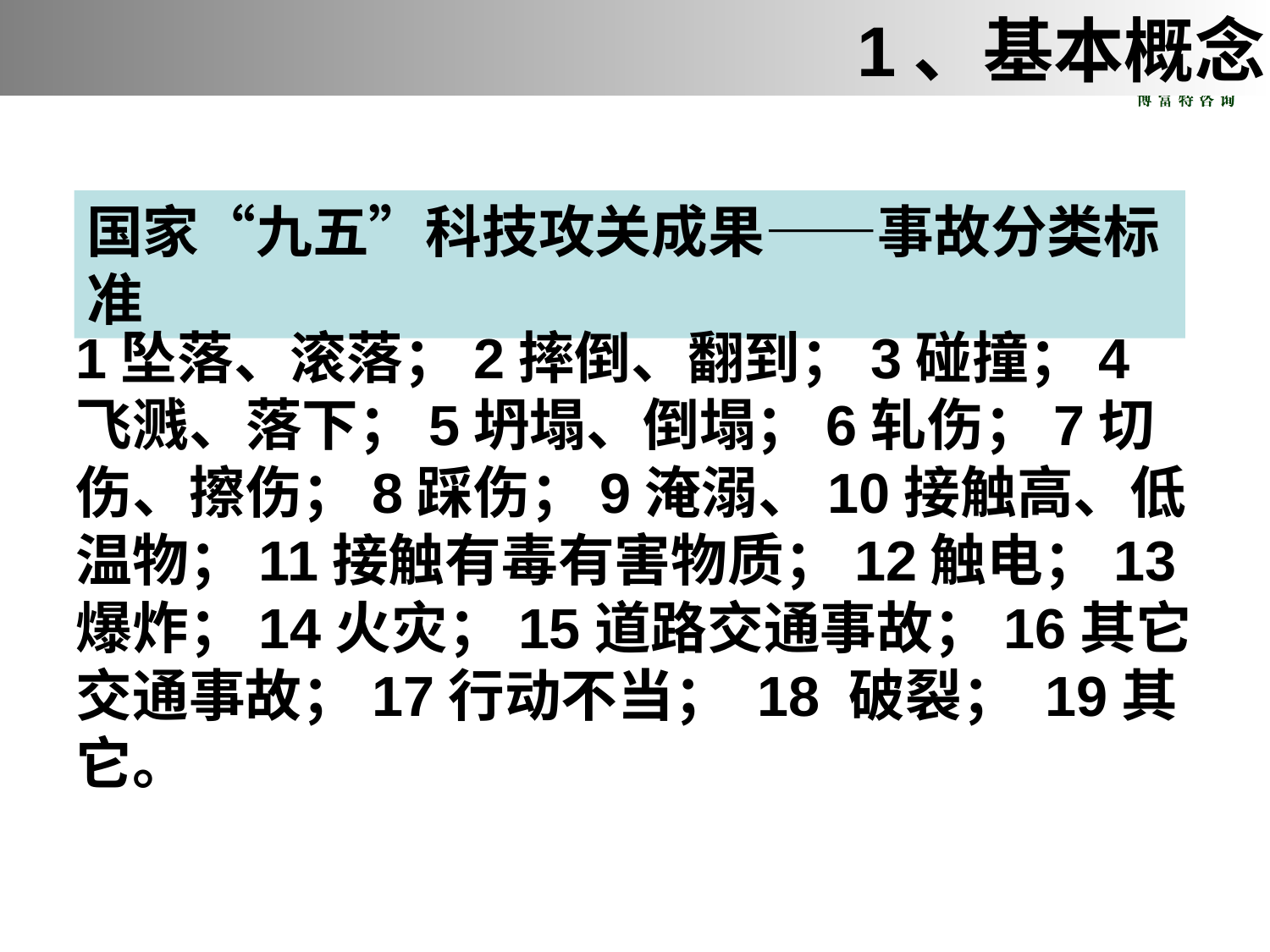

1、基本概念
国家“九五”科技攻关成果——事故分类标准
1坠落、滚落；2摔倒、翻到；3碰撞；4飞溅、落下；5坍塌、倒塌；6轧伤；7切伤、擦伤；8踩伤；9淹溺、10接触高、低温物；11接触有毒有害物质；12触电；13爆炸；14火灾；15道路交通事故；16其它交通事故；17行动不当； 18 破裂； 19其它。